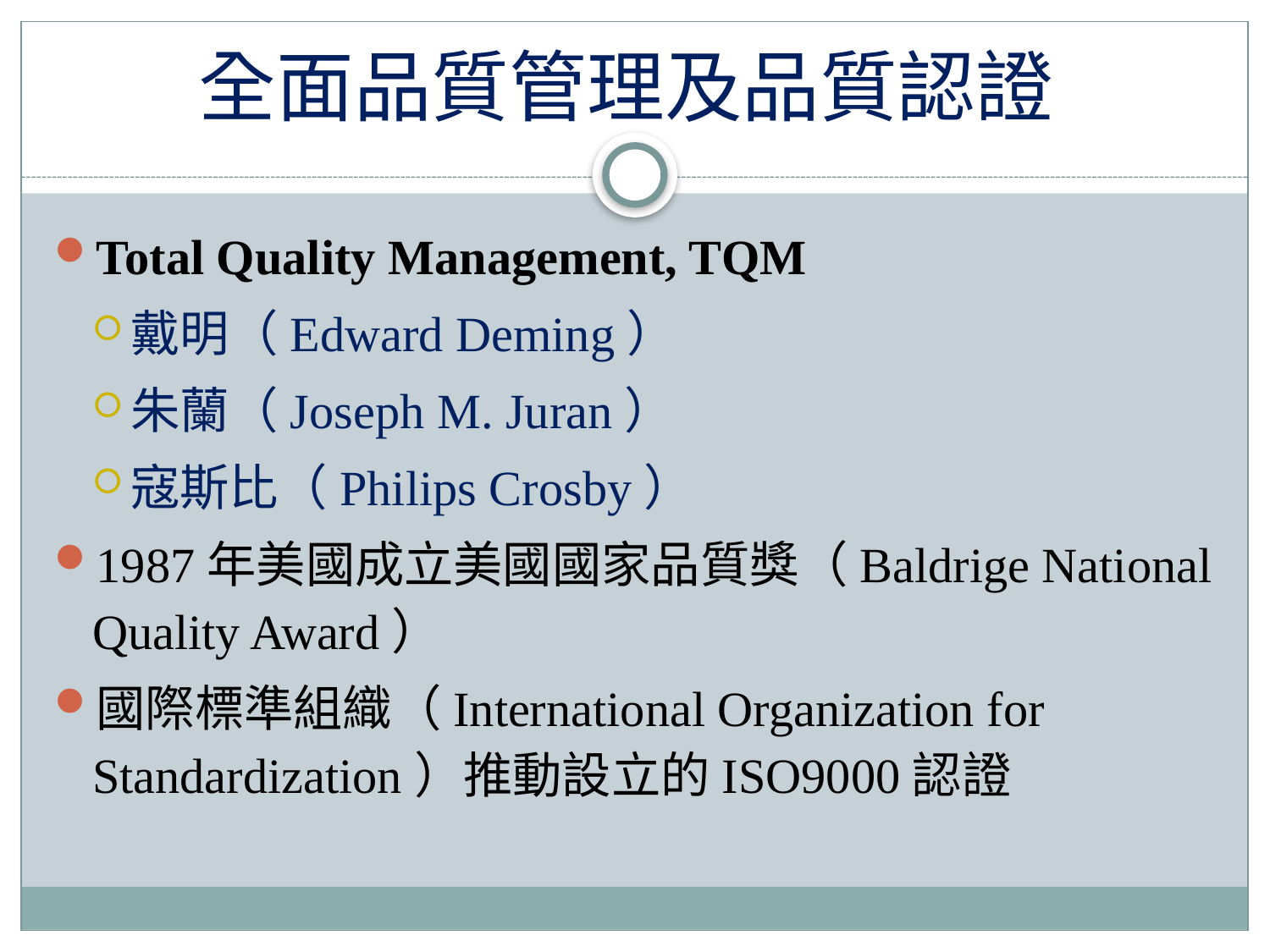

# 全面品質管理及品質認證
Total Quality Management, TQM
戴明（Edward Deming）
朱蘭（Joseph M. Juran）
寇斯比（Philips Crosby）
1987年美國成立美國國家品質獎（Baldrige National Quality Award）
國際標準組織（International Organization for Standardization）推動設立的ISO9000認證